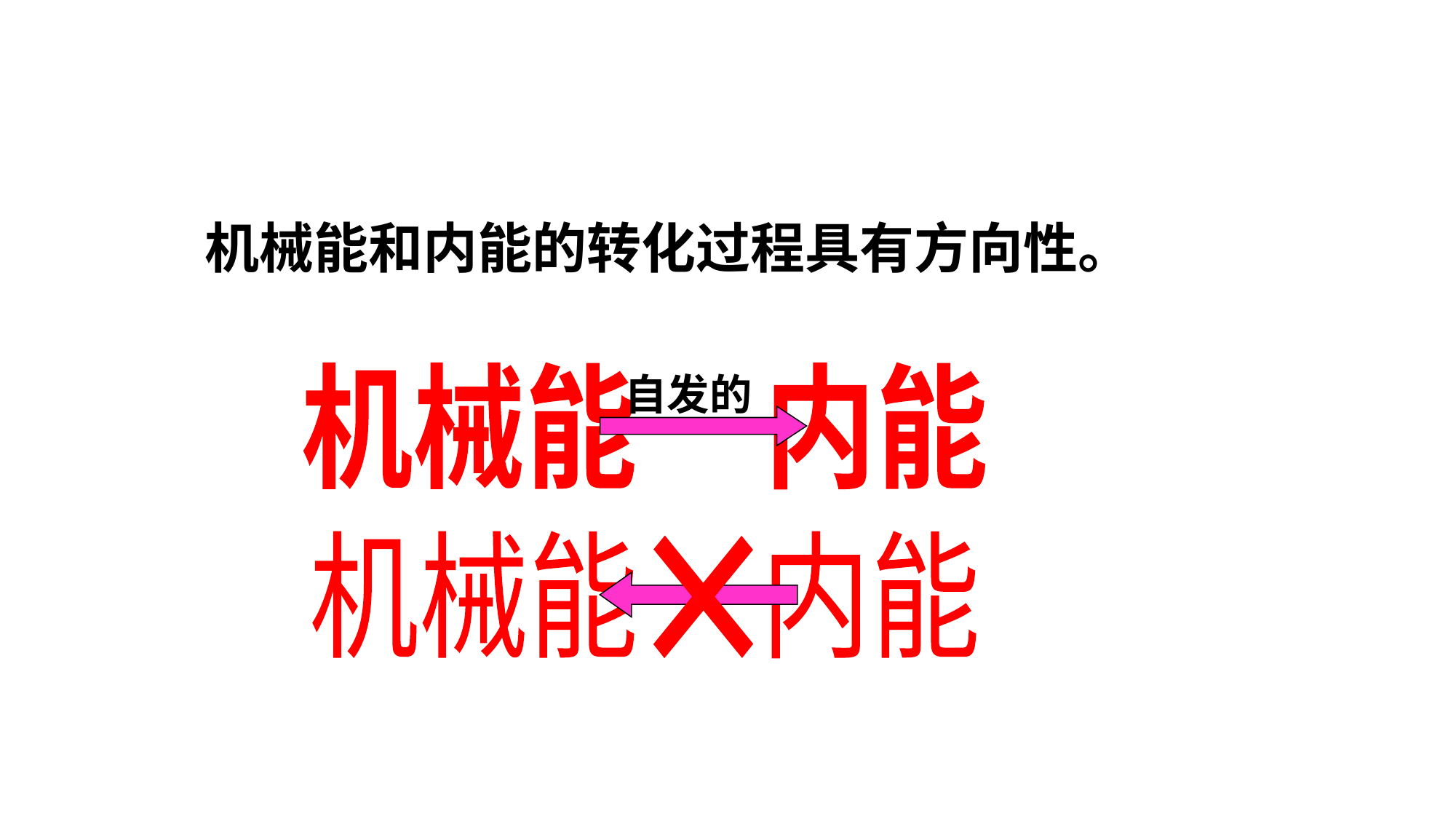

机械能和内能的转化过程具有方向性。
机械能     内能
自发的

机械能     内能
×